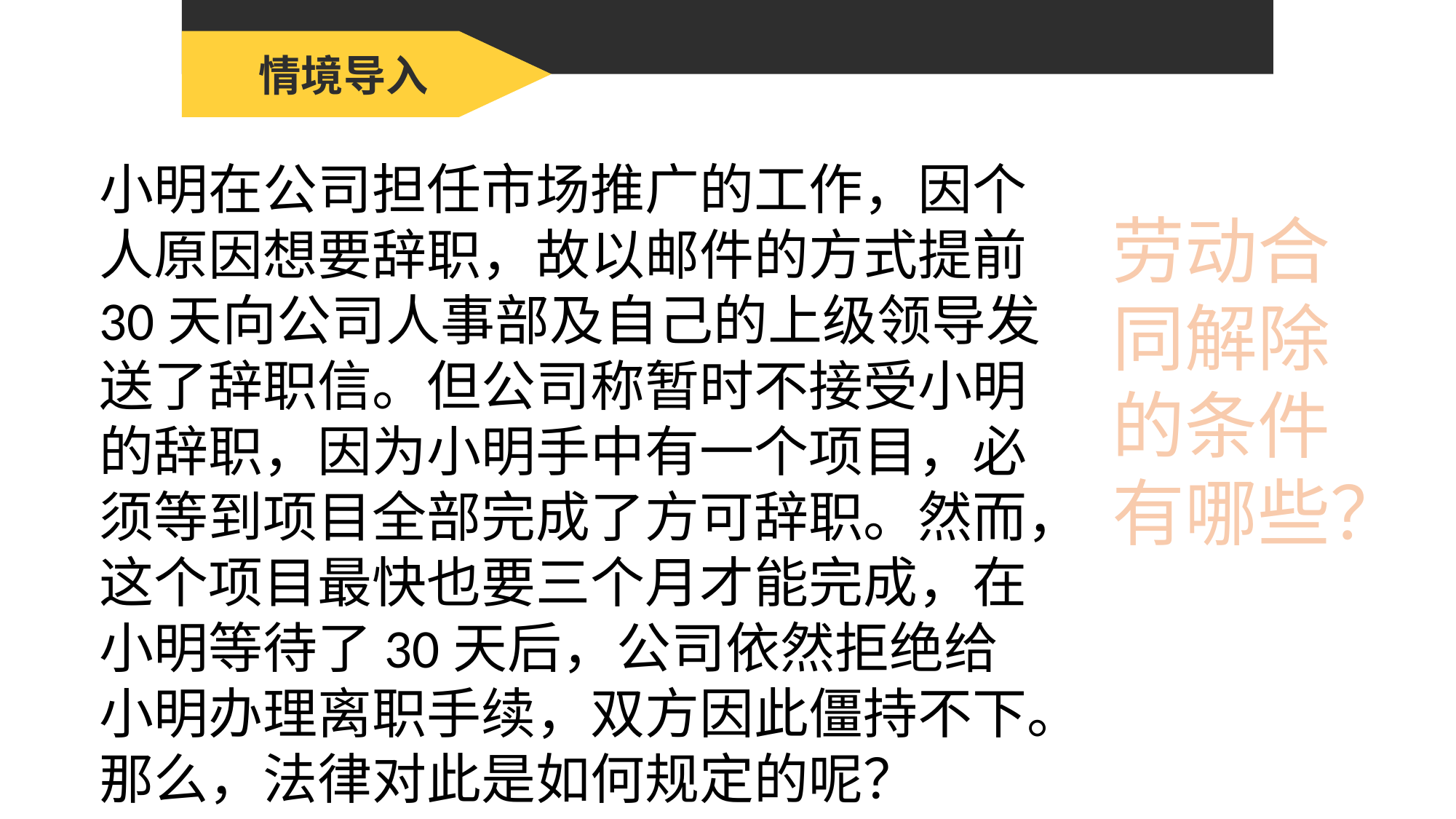

情境导入
小明在公司担任市场推广的工作，因个人原因想要辞职，故以邮件的方式提前30天向公司人事部及自己的上级领导发送了辞职信。但公司称暂时不接受小明的辞职，因为小明手中有一个项目，必须等到项目全部完成了方可辞职。然而，这个项目最快也要三个月才能完成，在小明等待了30天后，公司依然拒绝给小明办理离职手续，双方因此僵持不下。那么，法律对此是如何规定的呢？
劳动合同解除的条件有哪些？